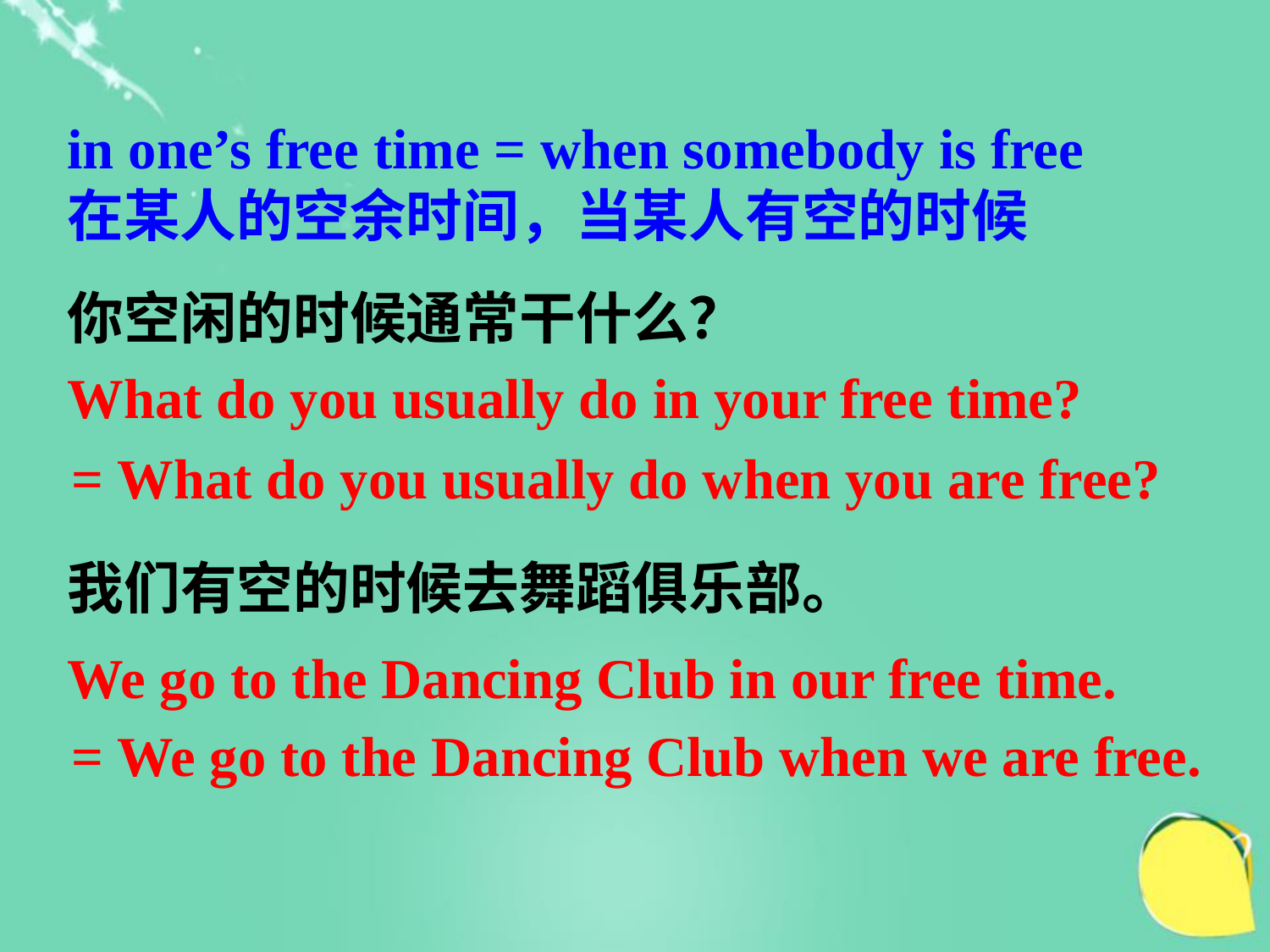

in one’s free time = when somebody is free
在某人的空余时间，当某人有空的时候
你空闲的时候通常干什么？
What do you usually do in your free time?
= What do you usually do when you are free?
我们有空的时候去舞蹈俱乐部。
We go to the Dancing Club in our free time.
= We go to the Dancing Club when we are free.